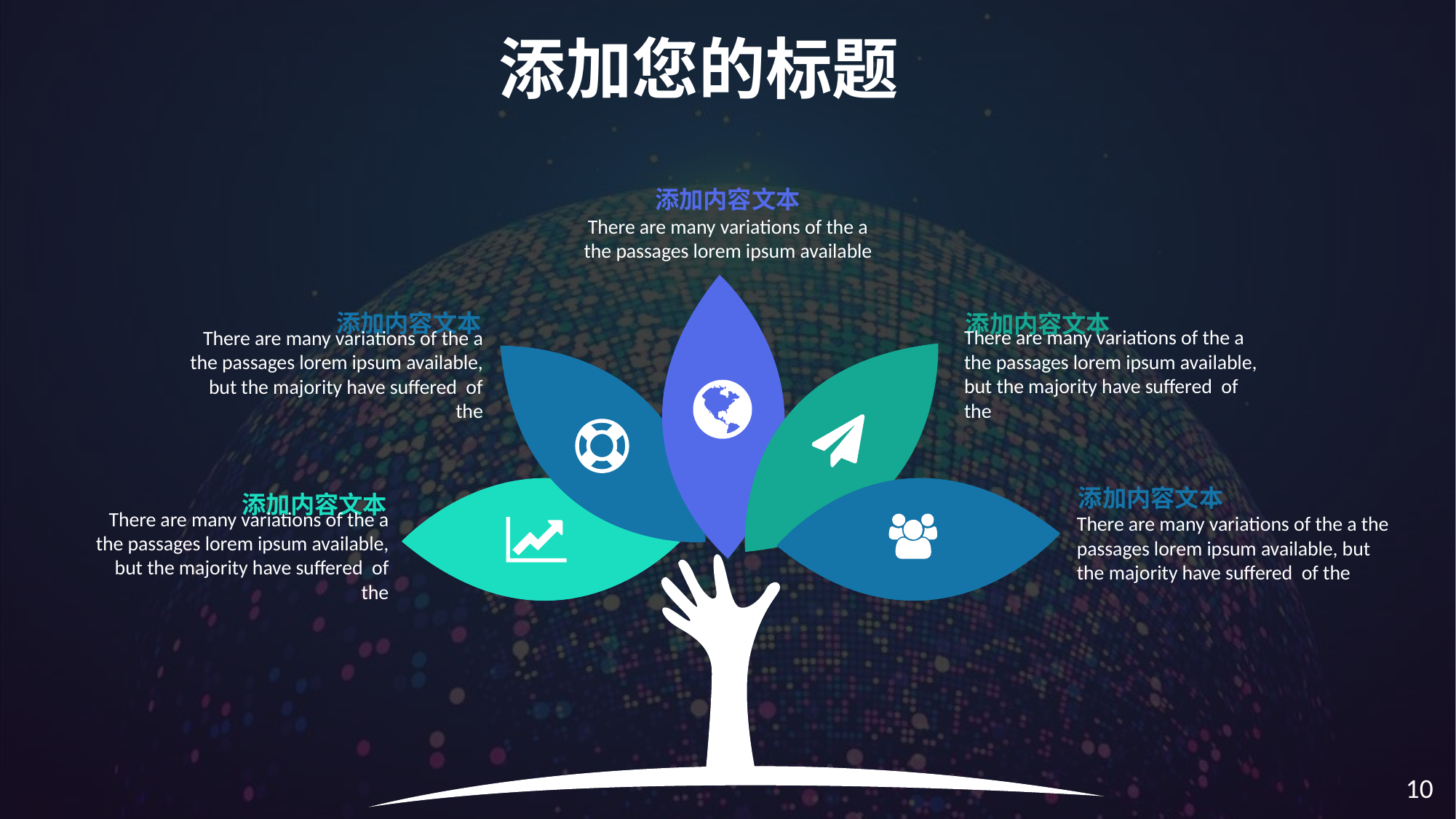

添加您的标题
添加内容文本
There are many variations of the a the passages lorem ipsum available

添加内容文本
There are many variations of the a the passages lorem ipsum available, but the majority have suffered  of the
添加内容文本
There are many variations of the a the passages lorem ipsum available, but the majority have suffered  of the

添加内容文本
There are many variations of the a the passages lorem ipsum available, but the majority have suffered  of the
添加内容文本
There are many variations of the a the passages lorem ipsum available, but the majority have suffered  of the

10